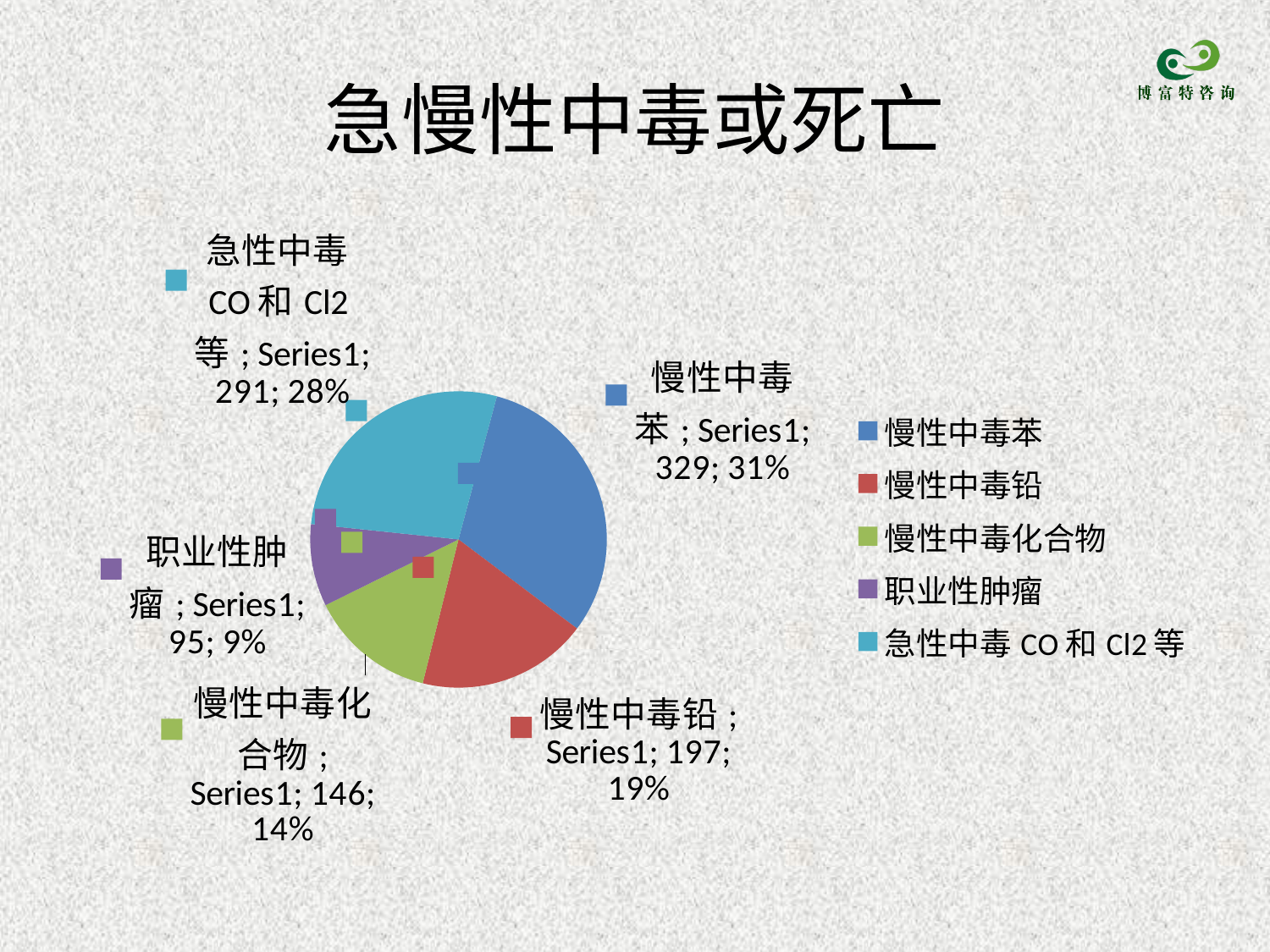

# 急慢性中毒或死亡

### Chart

| Category |  |
|---|---|
| 慢性中毒苯 | 329.0 |
| 慢性中毒铅 | 197.0 |
| 慢性中毒化合物 | 146.0 |
| 职业性肿瘤 | 95.0 |
| 急性中毒CO和Cl2等 | 291.0 |
| 死亡最高H2S | None |